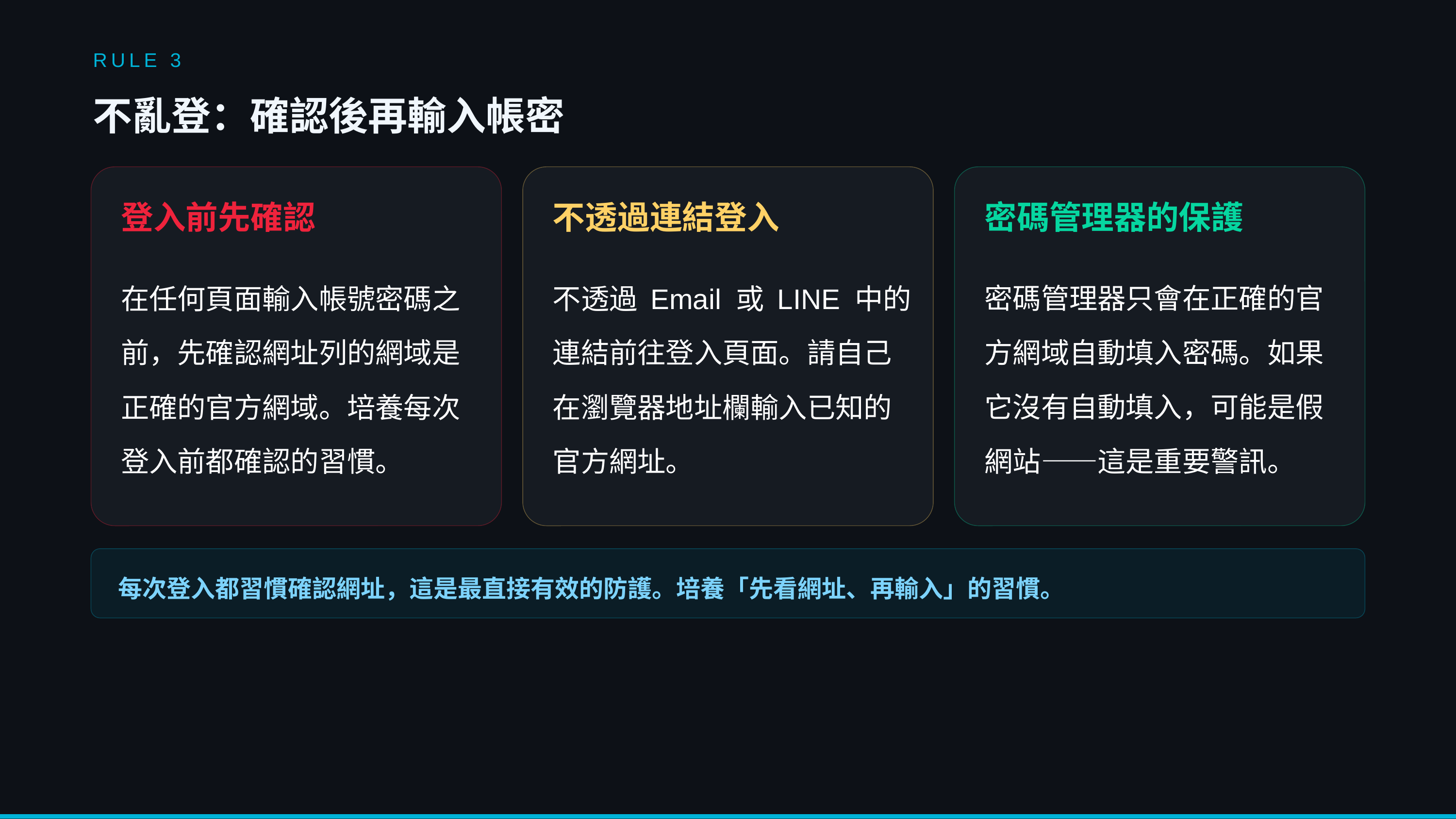

RULE 3
不亂登：確認後再輸入帳密

登入前先確認
不透過連結登入
密碼管理器的保護
密碼管理器只會在正確的官方網域自動填入密碼。如果它沒有自動填入，可能是假網站——這是重要警訊。
在任何頁面輸入帳號密碼之前，先確認網址列的網域是正確的官方網域。培養每次登入前都確認的習慣。
不透過 Email 或 LINE 中的連結前往登入頁面。請自己在瀏覽器地址欄輸入已知的官方網址。

每次登入都習慣確認網址，這是最直接有效的防護。培養「先看網址、再輸入」的習慣。